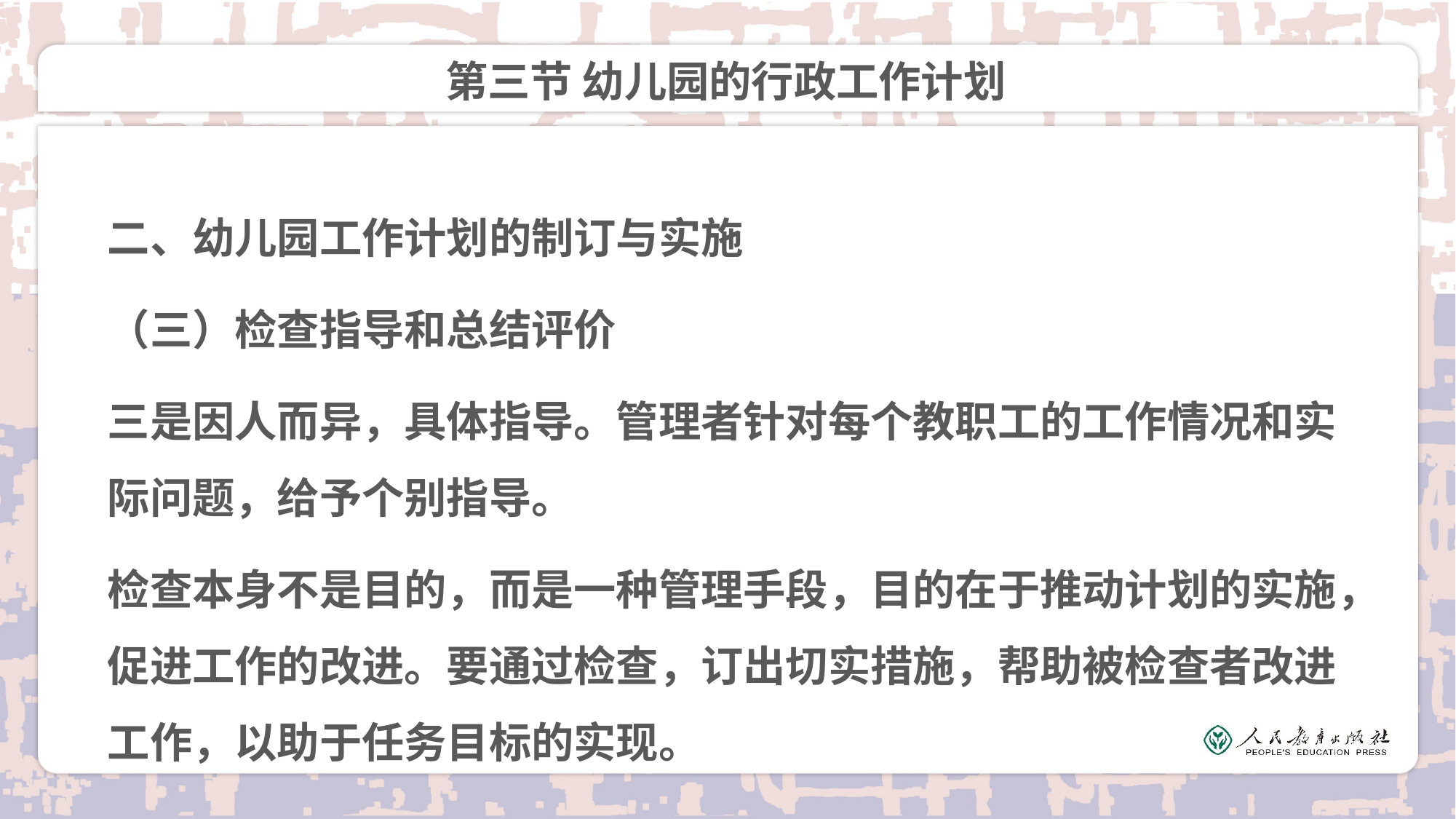

# 第三节 幼儿园的行政工作计划
二、幼儿园工作计划的制订与实施
（三）检查指导和总结评价
三是因人而异，具体指导。管理者针对每个教职工的工作情况和实际问题，给予个别指导。
检查本身不是目的，而是一种管理手段，目的在于推动计划的实施，促进工作的改进。要通过检查，订出切实措施，帮助被检查者改进工作，以助于任务目标的实现。